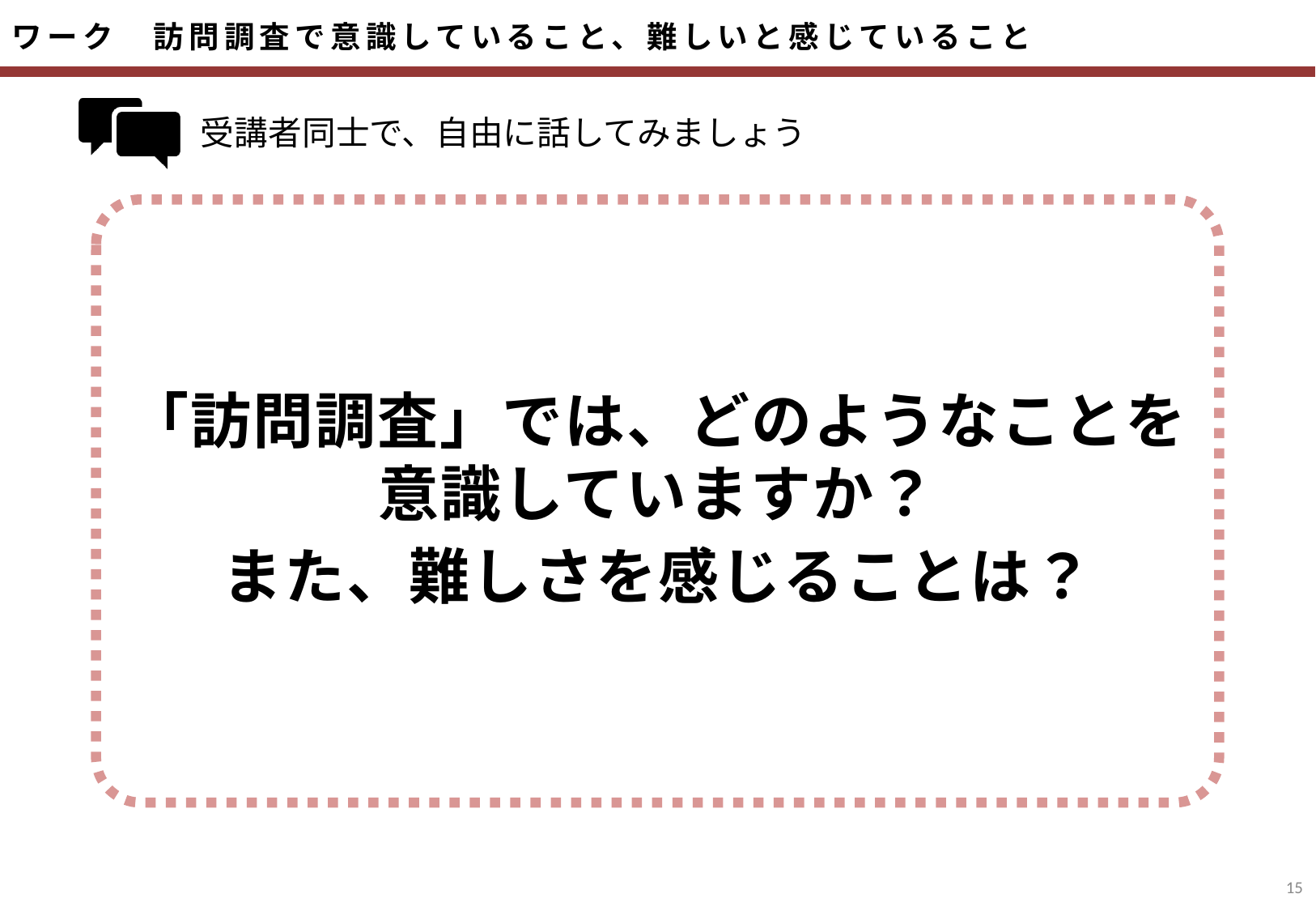

ワーク　訪問調査で意識していること、難しいと感じていること

「訪問調査」では、どのようなことを
意識していますか？
また、難しさを感じることは？
15